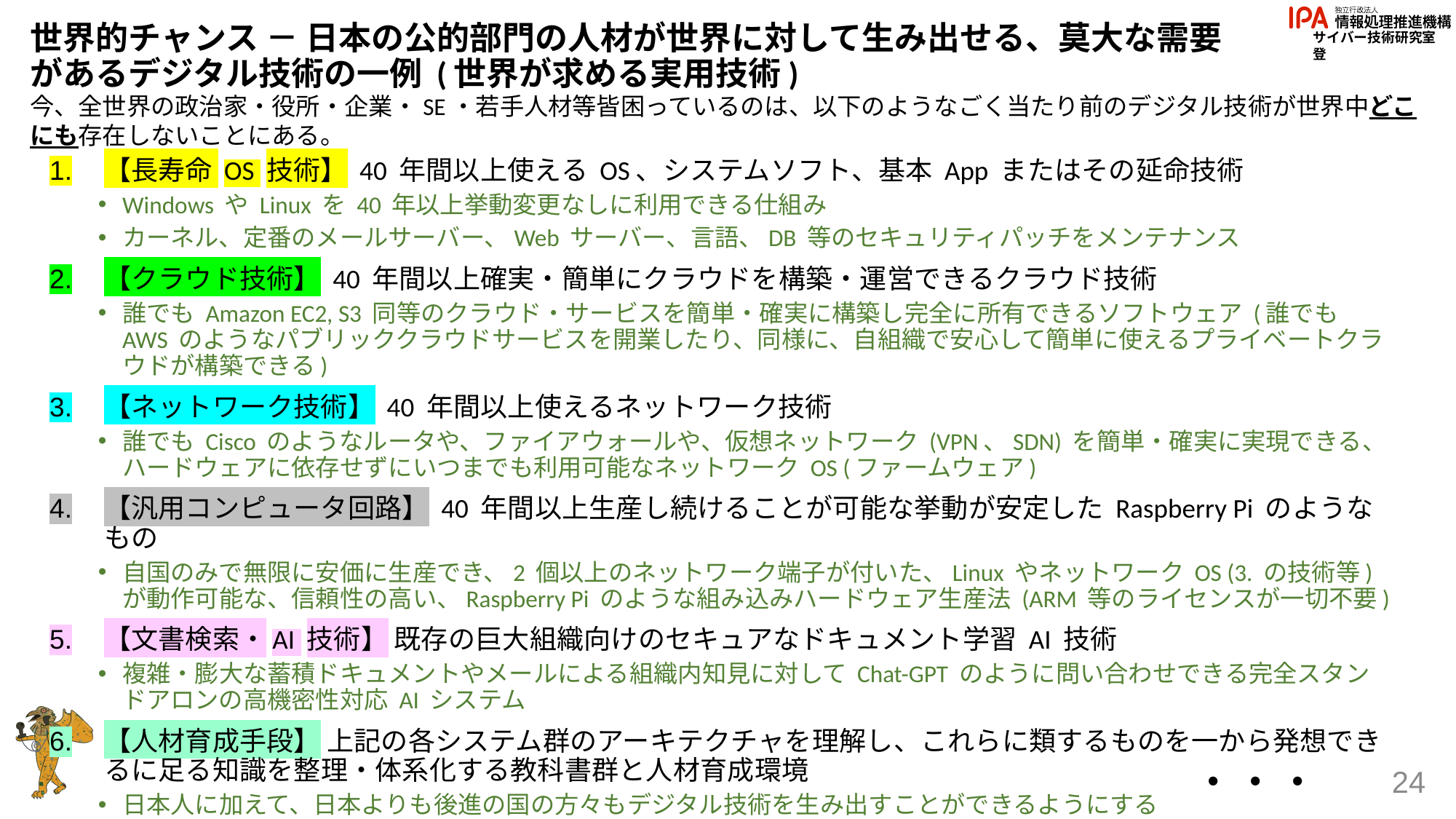

# 世界的チャンス － 日本の公的部門の人材が世界に対して生み出せる、莫大な需要があるデジタル技術の一例 (世界が求める実用技術)
今、全世界の政治家・役所・企業・SE・若手人材等皆困っているのは、以下のようなごく当たり前のデジタル技術が世界中どこにも存在しないことにある。
【長寿命 OS 技術】 40 年間以上使える OS、システムソフト、基本 App またはその延命技術
Windows や Linux を 40 年以上挙動変更なしに利用できる仕組み
カーネル、定番のメールサーバー、Web サーバー、言語、DB 等のセキュリティパッチをメンテナンス
【クラウド技術】 40 年間以上確実・簡単にクラウドを構築・運営できるクラウド技術
誰でも Amazon EC2, S3 同等のクラウド・サービスを簡単・確実に構築し完全に所有できるソフトウェア (誰でも AWS のようなパブリッククラウドサービスを開業したり、同様に、自組織で安心して簡単に使えるプライベートクラウドが構築できる)
【ネットワーク技術】 40 年間以上使えるネットワーク技術
誰でも Cisco のようなルータや、ファイアウォールや、仮想ネットワーク (VPN、SDN) を簡単・確実に実現できる、ハードウェアに依存せずにいつまでも利用可能なネットワーク OS (ファームウェア)
【汎用コンピュータ回路】 40 年間以上生産し続けることが可能な挙動が安定した Raspberry Pi のようなもの
自国のみで無限に安価に生産でき、2 個以上のネットワーク端子が付いた、Linux やネットワーク OS (3. の技術等) が動作可能な、信頼性の高い、Raspberry Pi のような組み込みハードウェア生産法 (ARM 等のライセンスが一切不要)
【文書検索・AI 技術】 既存の巨大組織向けのセキュアなドキュメント学習 AI 技術
複雑・膨大な蓄積ドキュメントやメールによる組織内知見に対して Chat-GPT のように問い合わせできる完全スタンドアロンの高機密性対応 AI システム
【人材育成手段】 上記の各システム群のアーキテクチャを理解し、これらに類するものを一から発想できるに足る知識を整理・体系化する教科書群と人材育成環境
日本人に加えて、日本よりも後進の国の方々もデジタル技術を生み出すことができるようにする

・・・・ etc
24